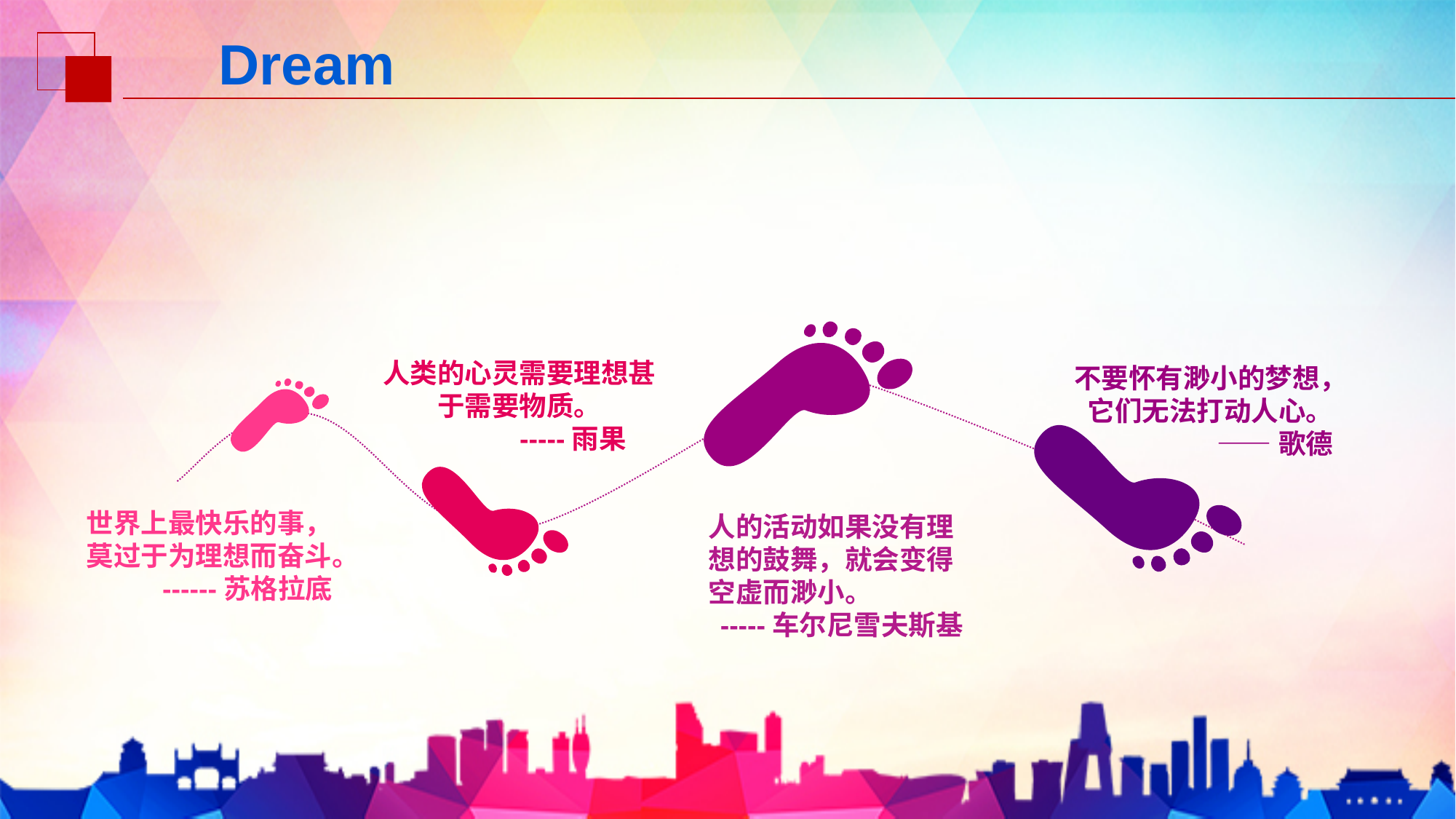

Dream

人类的心灵需要理想甚于需要物质。
              -----雨果
不要怀有渺小的梦想，它们无法打动人心。
                     ——歌德

世界上最快乐的事，莫过于为理想而奋斗。
          ------苏格拉底
人的活动如果没有理想的鼓舞，就会变得空虚而渺小。
-----车尔尼雪夫斯基